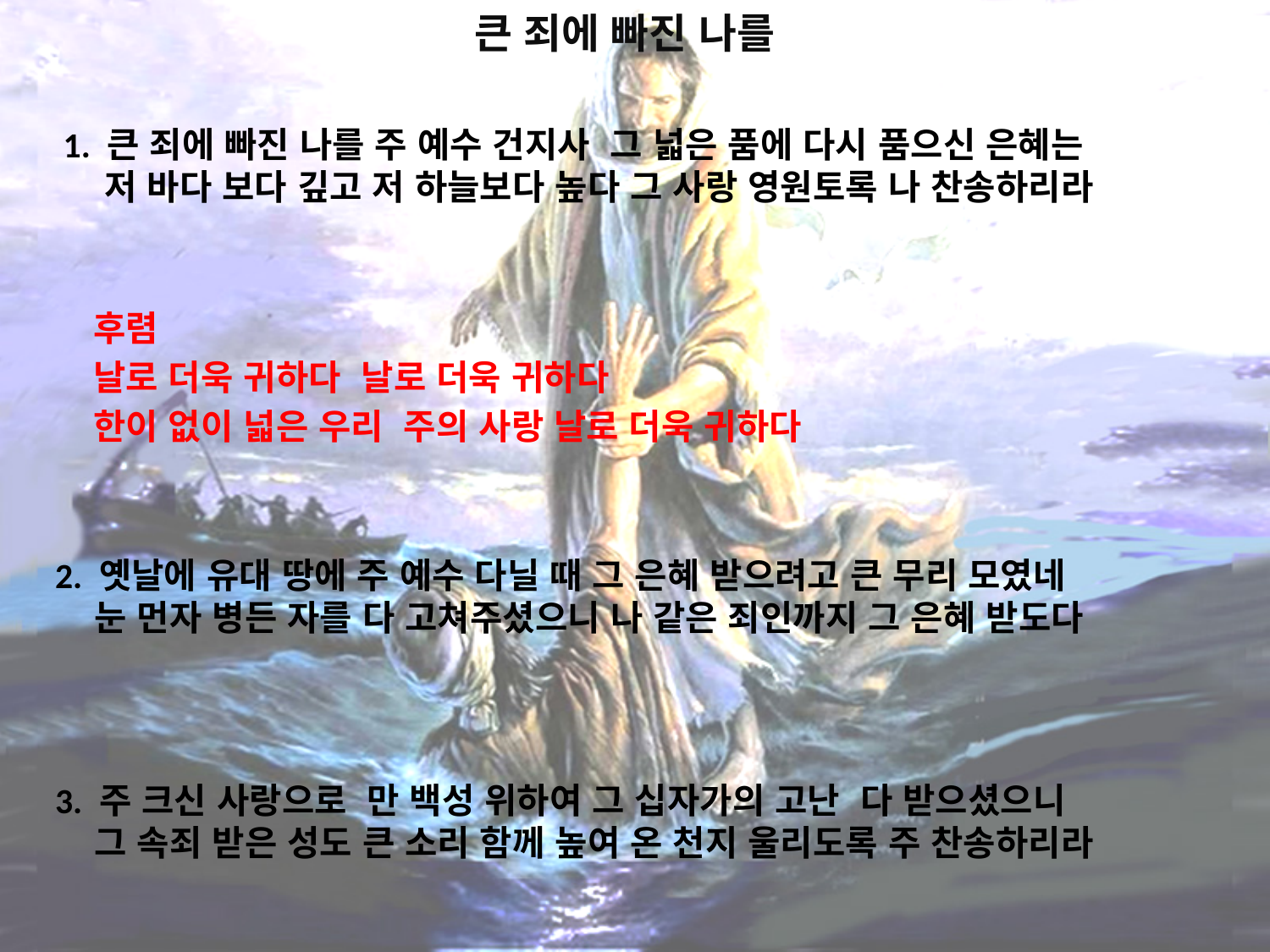

# 큰 죄에 빠진 나를
 1. 큰 죄에 빠진 나를 주 예수 건지사  그 넓은 품에 다시 품으신 은혜는
 저 바다 보다 깊고 저 하늘보다 높다 그 사랑 영원토록 나 찬송하리라

   후렴
   날로 더욱 귀하다  날로 더욱 귀하다
   한이 없이 넓은 우리  주의 사랑 날로 더욱 귀하다

2. 옛날에 유대 땅에 주 예수 다닐 때 그 은혜 받으려고 큰 무리 모였네
눈 먼자 병든 자를 다 고쳐주셨으니 나 같은 죄인까지 그 은혜 받도다

3. 주 크신 사랑으로  만 백성 위하여 그 십자가의 고난  다 받으셨으니
그 속죄 받은 성도 큰 소리 함께 높여 온 천지 울리도록 주 찬송하리라